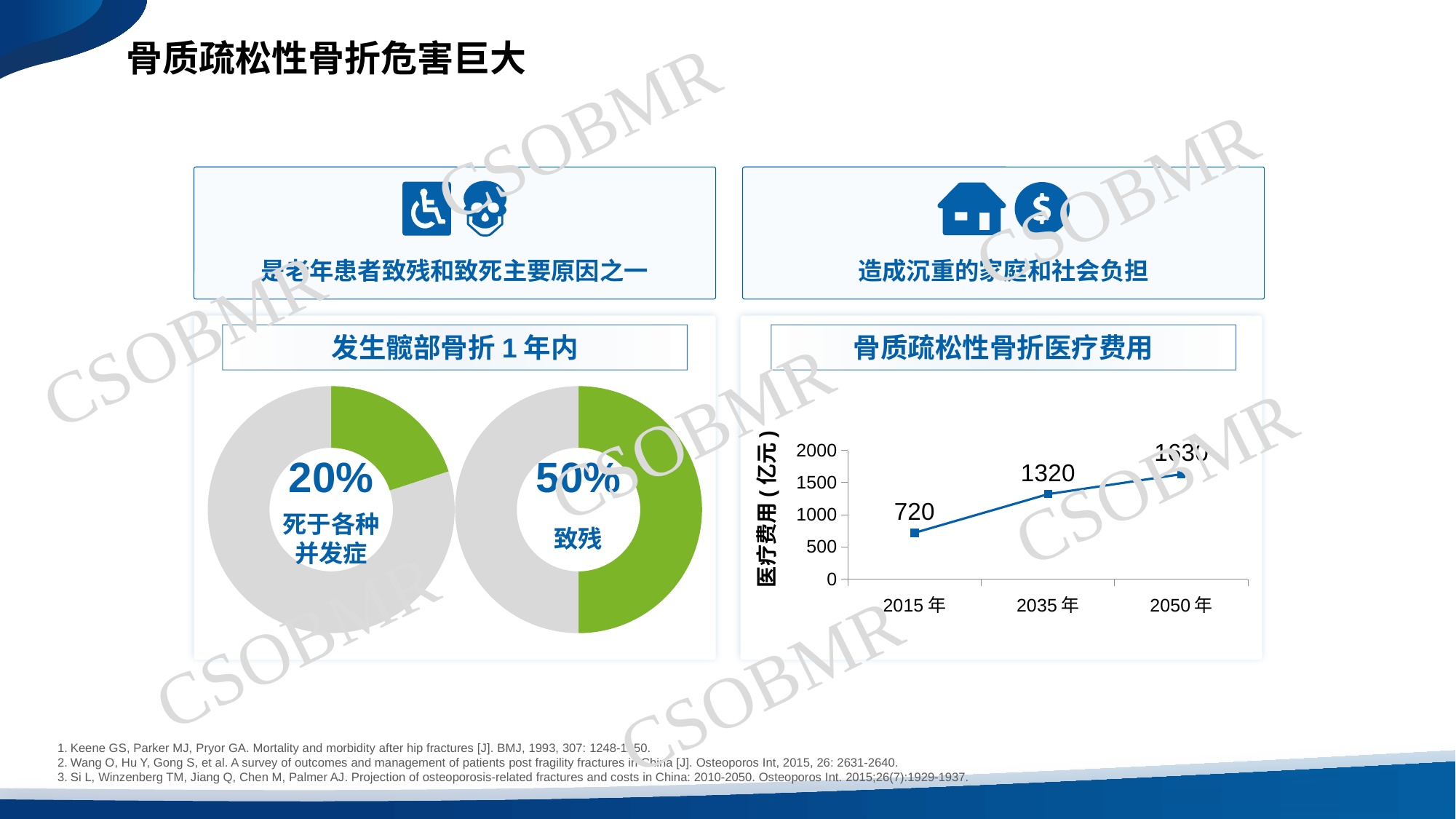

骨质疏松性骨折危害巨大
骨质疏松性骨折危害巨大
CSOBMR
CSOBMR

是老年患者致残和致死主要原因之一
造成沉重的家庭和社会负担
是老年患者致残和致死主要原因之一
CSOBMR
造成沉重的
家庭和社会负担

发生髋部骨折1年内

骨质疏松性骨折医疗费用

### Chart

| Category | 列1 |
|---|---|
| 死于各种并发症 | 0.2 |
|   | 0.8 |

### Chart

| Category | 列1 |
|---|---|
| 致残 | 0.5 |
|   | 0.5 |
CSOBMR

### Chart

| Category | 医疗费用 |
|---|---|
| 2015年 | 720.0 |
| 2035年 | 1320.0 |
| 2050年 | 1630.0 |
发生髋部骨折1年内
骨质疏松性骨折医疗费用
CSOBMR
20%
50%

20%
医疗费用(亿元)
死于各种并发症
致残

50%
CSOBMR
CSOBMR
Keene GS, Parker MJ, Pryor GA. Mortality and morbidity after hip fractures [J]. BMJ, 1993, 307: 1248-1250.
Wang O, Hu Y, Gong S, et al. A survey of outcomes and management of patients post fragility fractures in China [J]. Osteoporos Int, 2015, 26: 2631-2640.
Si L, Winzenberg TM, Jiang Q, Chen M, Palmer AJ. Projection of osteoporosis-related fractures and costs in China: 2010-2050. Osteoporos Int. 2015;26(7):1929-1937.